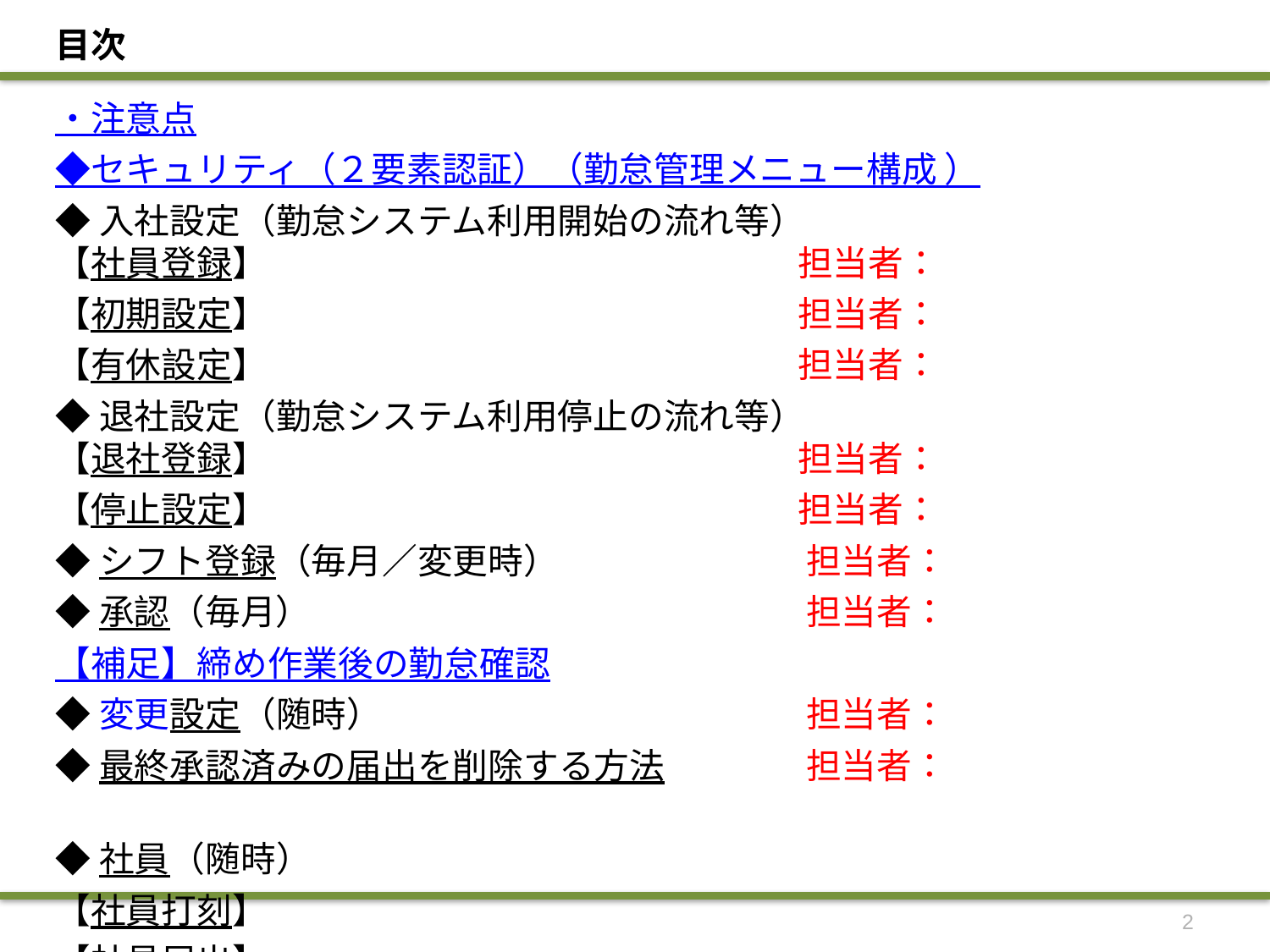

目次
・注意点
◆セキュリティ（２要素認証）（勤怠管理メニュー構成 ）
◆入社設定（勤怠システム利用開始の流れ等）
【社員登録】　　　　　　　　　　　　　　　担当者：
【初期設定】　　　　　　　　　　　　　　　担当者：
【有休設定】　　　　　　　　　　　　　　　担当者：
◆退社設定（勤怠システム利用停止の流れ等）
【退社登録】　　　　　　　　　　　　　　　担当者：
【停止設定】　　　　　　　　　　　　　　　担当者：
◆シフト登録（毎月／変更時）　　　　　　　担当者：
◆承認（毎月）　　　　　　　　　　　　　　担当者：
【補足】締め作業後の勤怠確認
◆変更設定（随時）　　　　　　　　　　　　担当者：
◆最終承認済みの届出を削除する方法　　　　担当者：

◆社員（随時）
【社員打刻】
【社員届出】
【社員確認】
2